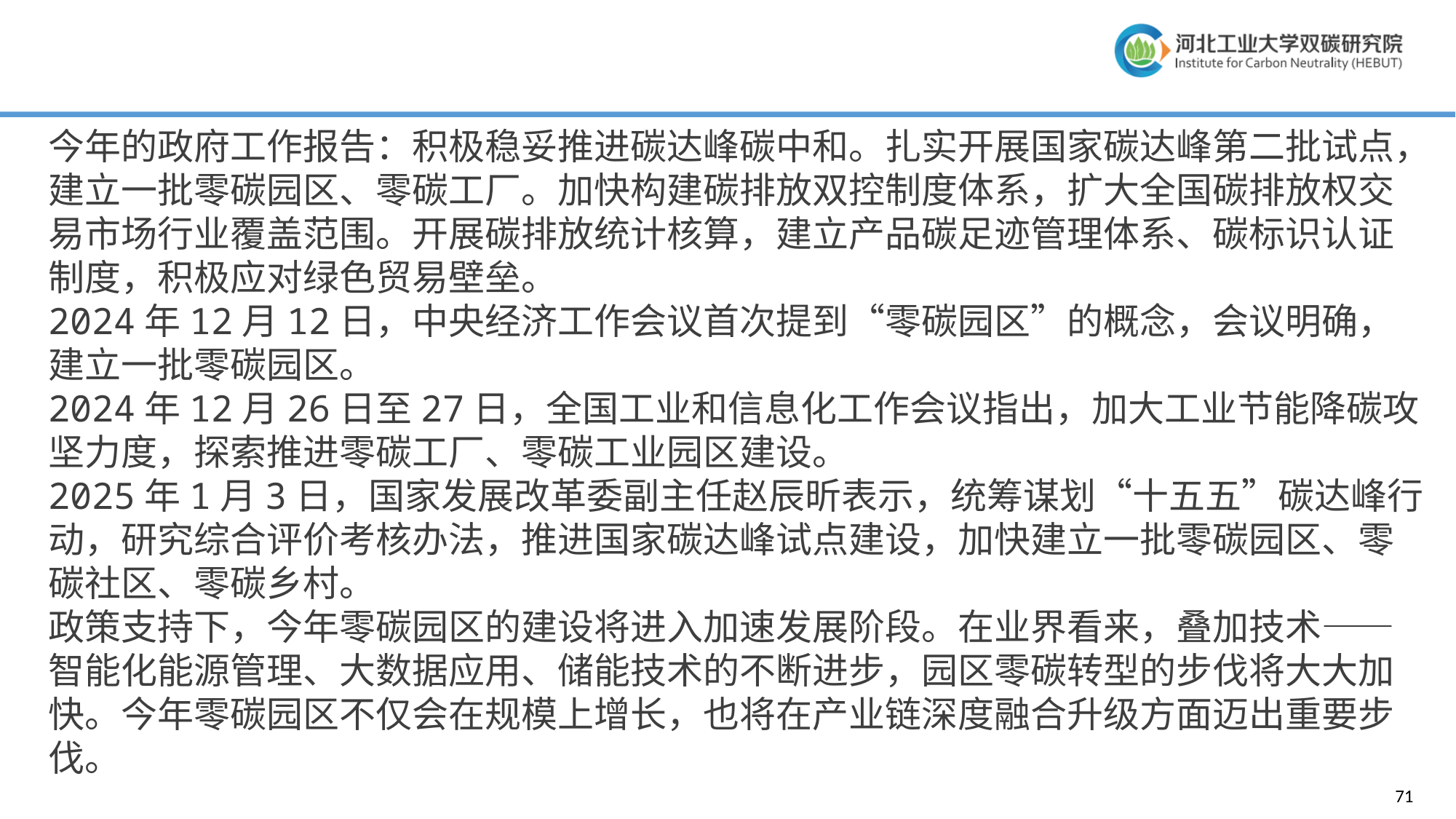

今年的政府工作报告：积极稳妥推进碳达峰碳中和。扎实开展国家碳达峰第二批试点，建立一批零碳园区、零碳工厂。加快构建碳排放双控制度体系，扩大全国碳排放权交易市场行业覆盖范围。开展碳排放统计核算，建立产品碳足迹管理体系、碳标识认证制度，积极应对绿色贸易壁垒。
2024年12月12日，中央经济工作会议首次提到“零碳园区”的概念，会议明确，建立一批零碳园区。
2024年12月26日至27日，全国工业和信息化工作会议指出，加大工业节能降碳攻坚力度，探索推进零碳工厂、零碳工业园区建设。
2025年1月3日，国家发展改革委副主任赵辰昕表示，统筹谋划“十五五”碳达峰行动，研究综合评价考核办法，推进国家碳达峰试点建设，加快建立一批零碳园区、零碳社区、零碳乡村。
政策支持下，今年零碳园区的建设将进入加速发展阶段。在业界看来，叠加技术——智能化能源管理、大数据应用、储能技术的不断进步，园区零碳转型的步伐将大大加快。今年零碳园区不仅会在规模上增长，也将在产业链深度融合升级方面迈出重要步伐。
71